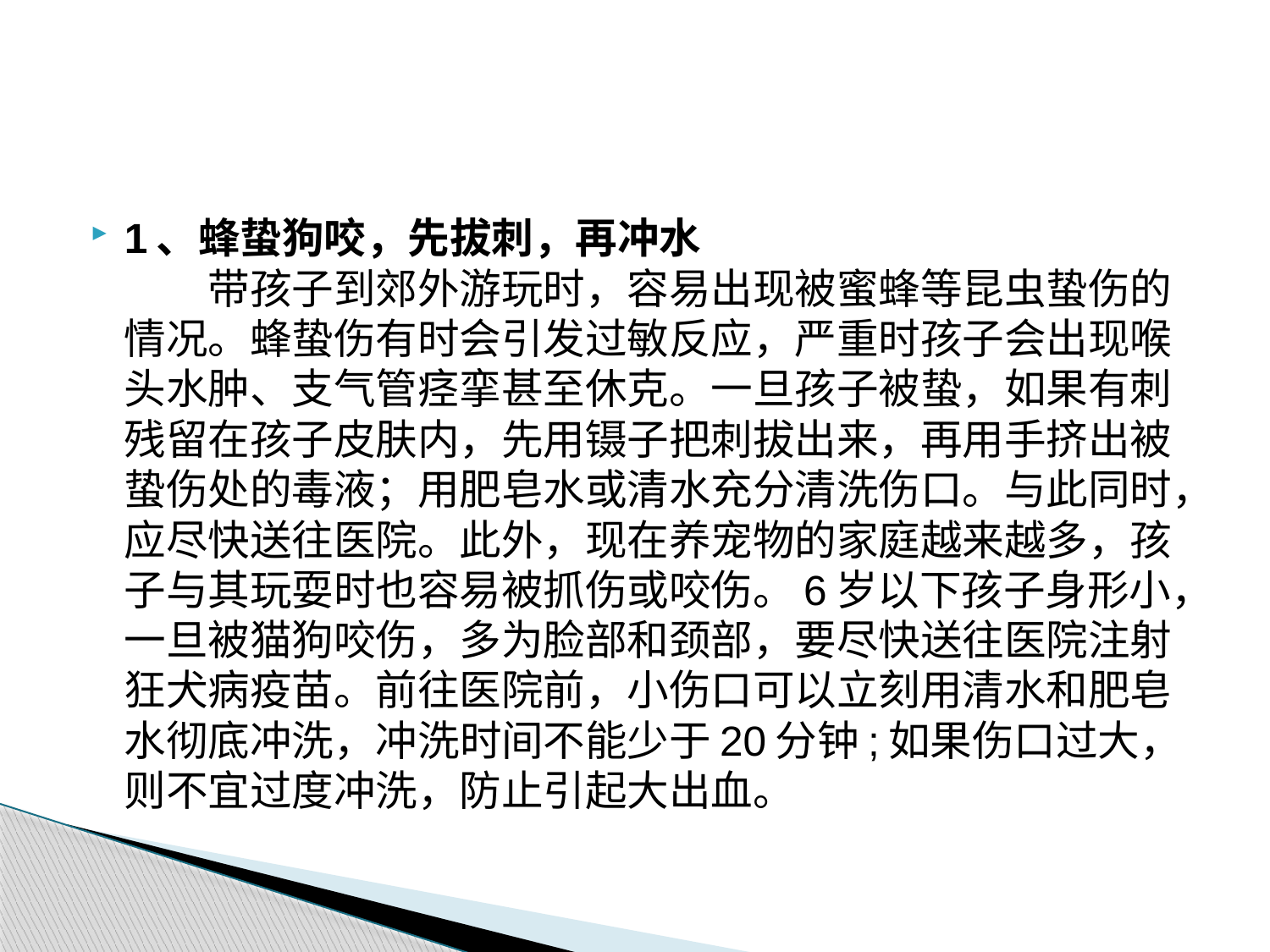

#
1、蜂蛰狗咬，先拔刺，再冲水
　　带孩子到郊外游玩时，容易出现被蜜蜂等昆虫蛰伤的情况。蜂蛰伤有时会引发过敏反应，严重时孩子会出现喉头水肿、支气管痉挛甚至休克。一旦孩子被蛰，如果有刺残留在孩子皮肤内，先用镊子把刺拔出来，再用手挤出被蛰伤处的毒液；用肥皂水或清水充分清洗伤口。与此同时，应尽快送往医院。此外，现在养宠物的家庭越来越多，孩子与其玩耍时也容易被抓伤或咬伤。6岁以下孩子身形小，一旦被猫狗咬伤，多为脸部和颈部，要尽快送往医院注射狂犬病疫苗。前往医院前，小伤口可以立刻用清水和肥皂水彻底冲洗，冲洗时间不能少于20分钟;如果伤口过大，则不宜过度冲洗，防止引起大出血。